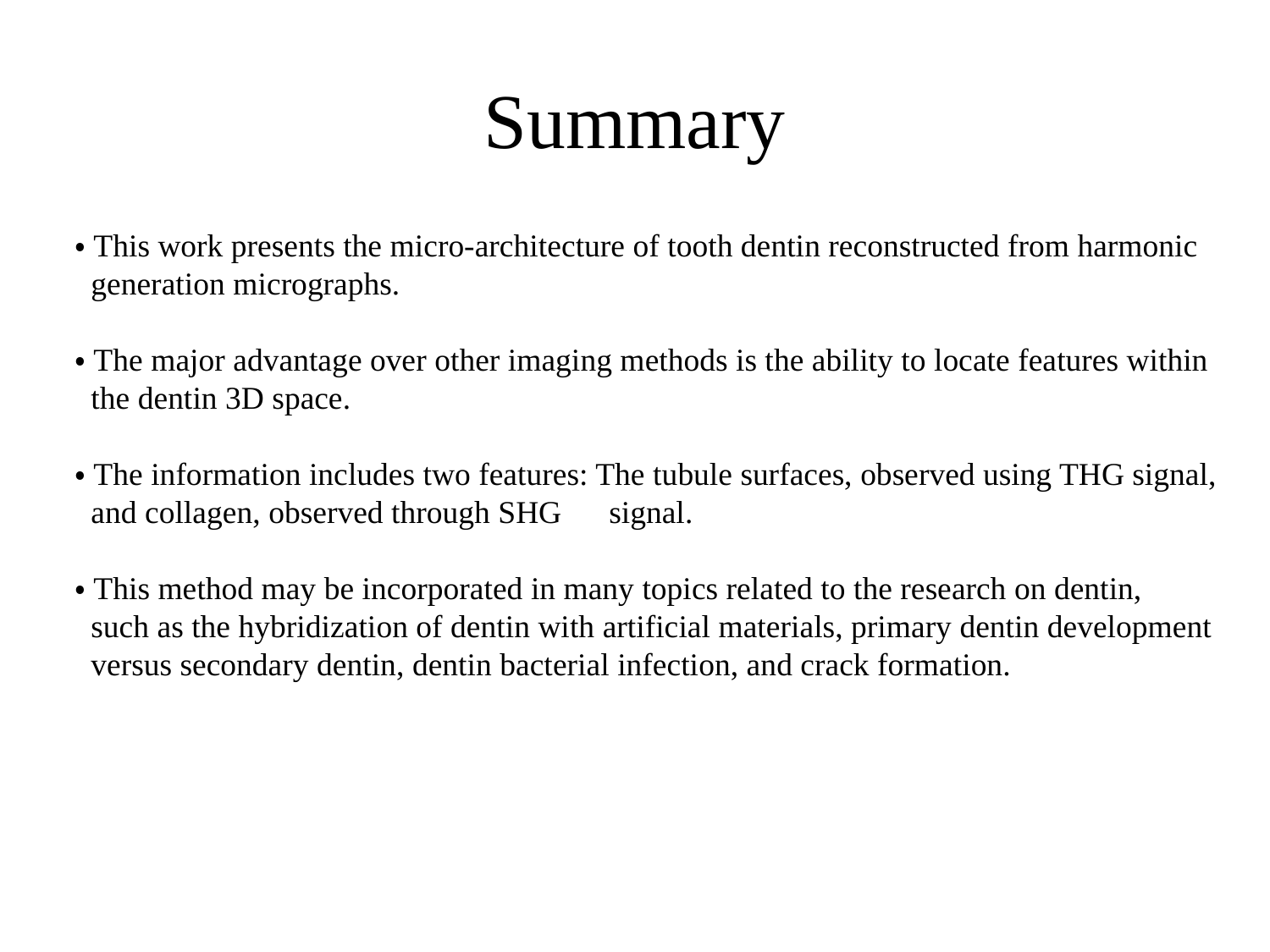

# Summary
・This work presents the micro-architecture of tooth dentin reconstructed from harmonic
  generation micrographs.

・The major advantage over other imaging methods is the ability to locate features within
  the dentin 3D space.

・The information includes two features: The tubule surfaces, observed using THG signal,
  and collagen, observed through SHG　signal.

・This method may be incorporated in many topics related to the research on dentin,
  such as the hybridization of dentin with artificial materials, primary dentin development
  versus secondary dentin, dentin bacterial infection, and crack formation.